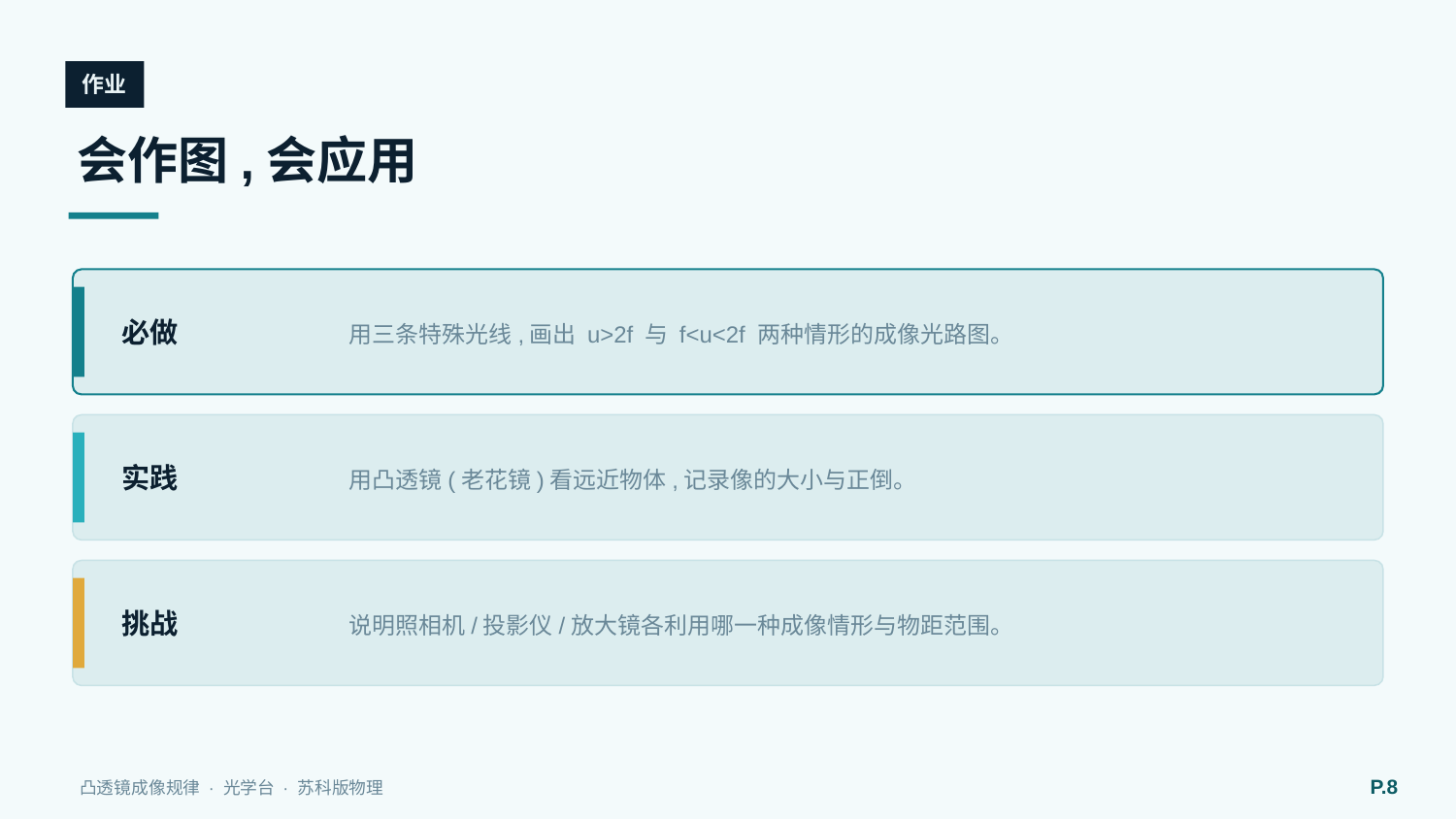

作业

会作图,会应用

用三条特殊光线,画出 u>2f 与 f<u<2f 两种情形的成像光路图。
必做

用凸透镜(老花镜)看远近物体,记录像的大小与正倒。
实践

说明照相机/投影仪/放大镜各利用哪一种成像情形与物距范围。
挑战

P.8
凸透镜成像规律 · 光学台 · 苏科版物理